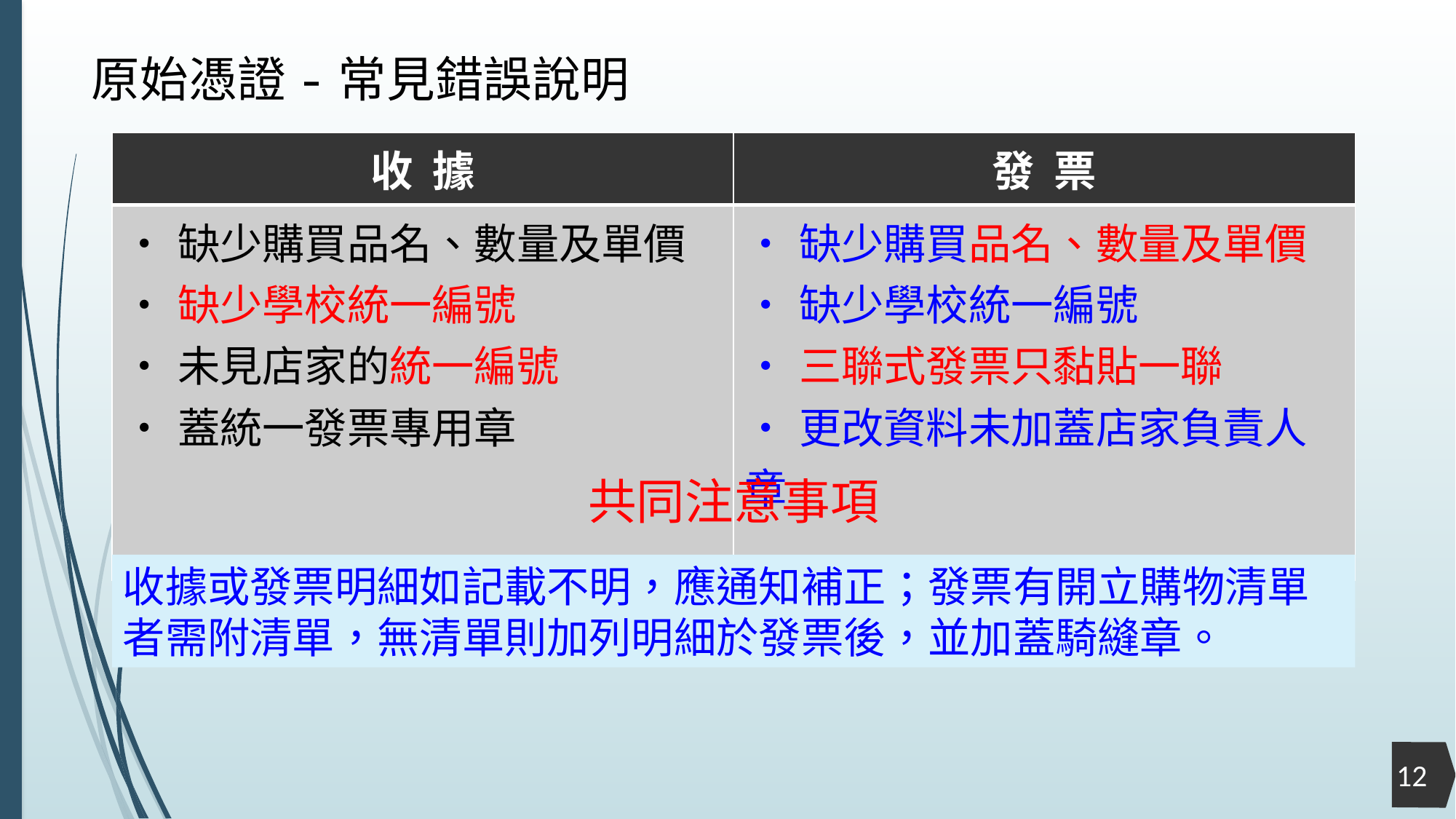

原始憑證-常見錯誤說明
| 收 據 | 發 票 |
| --- | --- |
| •缺少購買品名、數量及單價 •缺少學校統一編號 •未見店家的統一編號 •蓋統一發票專用章 | •缺少購買品名、數量及單價 •缺少學校統一編號 •三聯式發票只黏貼一聯 •更改資料未加蓋店家負責人章 |
共同注意事項
收據或發票明細如記載不明，應通知補正；發票有開立購物清單者需附清單，無清單則加列明細於發票後，並加蓋騎縫章。
12